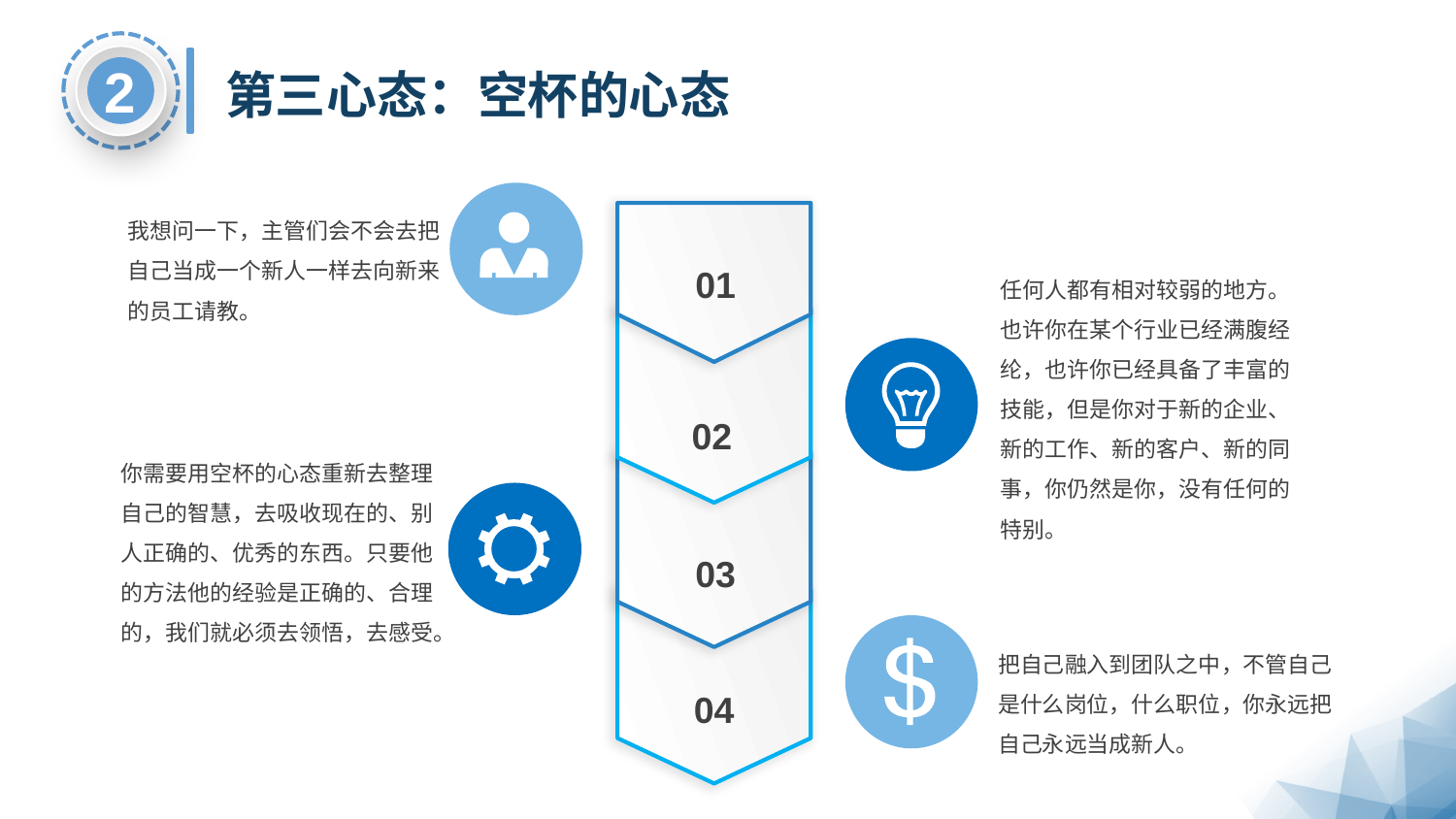

第三心态：空杯的心态

我想问一下，主管们会不会去把自己当成一个新人一样去向新来的员工请教。

任何人都有相对较弱的地方。也许你在某个行业已经满腹经纶，也许你已经具备了丰富的技能，但是你对于新的企业、新的工作、新的客户、新的同事，你仍然是你，没有任何的特别。
01

02
你需要用空杯的心态重新去整理自己的智慧，去吸收现在的、别人正确的、优秀的东西。只要他的方法他的经验是正确的、合理的，我们就必须去领悟，去感受。

03

把自己融入到团队之中，不管自己是什么岗位，什么职位，你永远把自己永远当成新人。

04